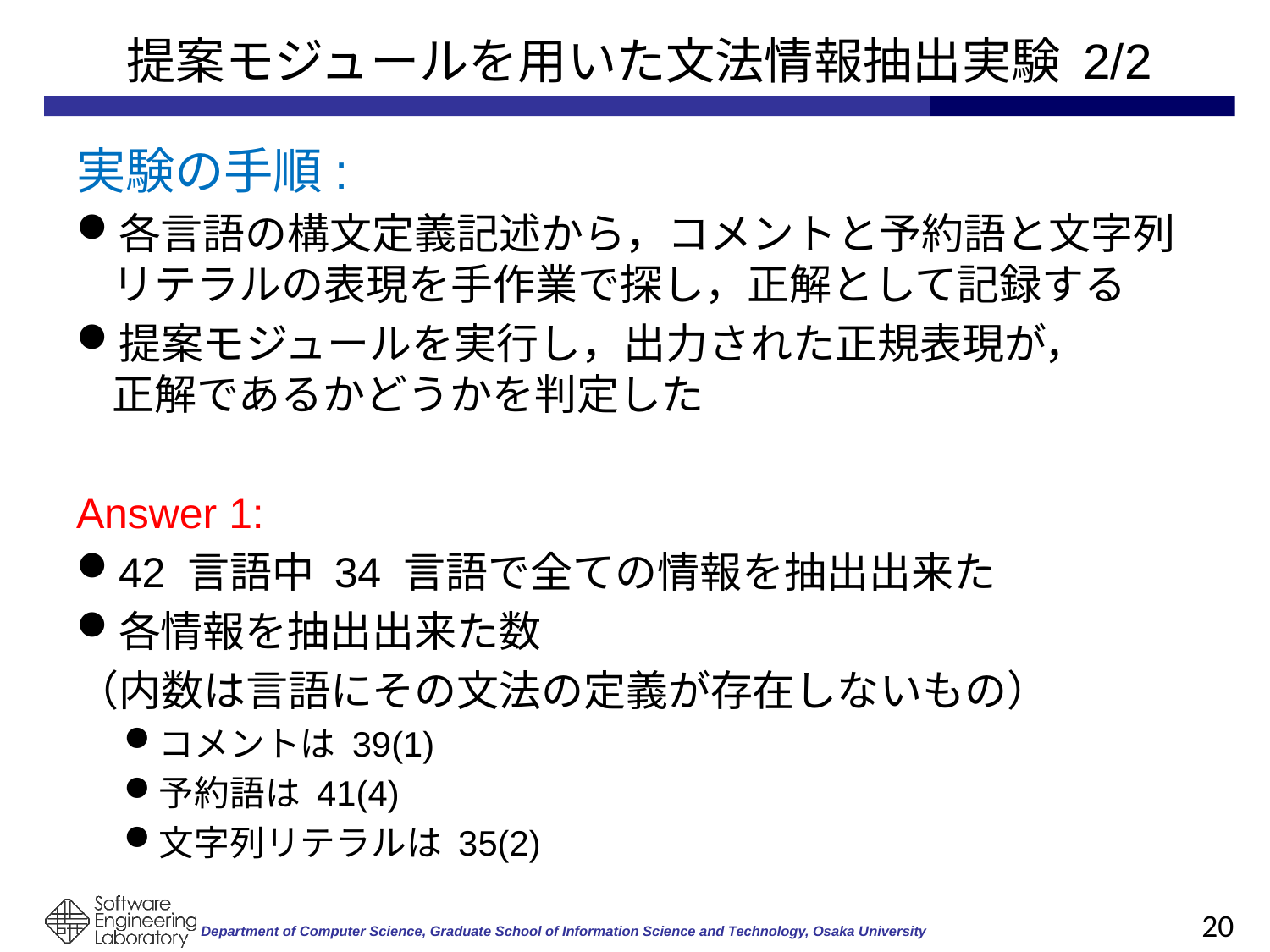

# 提案モジュールを用いた文法情報抽出実験 2/2
実験の手順:
各言語の構文定義記述から，コメントと予約語と文字列リテラルの表現を手作業で探し，正解として記録する
提案モジュールを実行し，出力された正規表現が，　　正解であるかどうかを判定した

Answer 1:
42 言語中 34 言語で全ての情報を抽出出来た
各情報を抽出出来た数
（内数は言語にその文法の定義が存在しないもの）
コメントは 39(1)
予約語は 41(4)
文字列リテラルは 35(2)
20